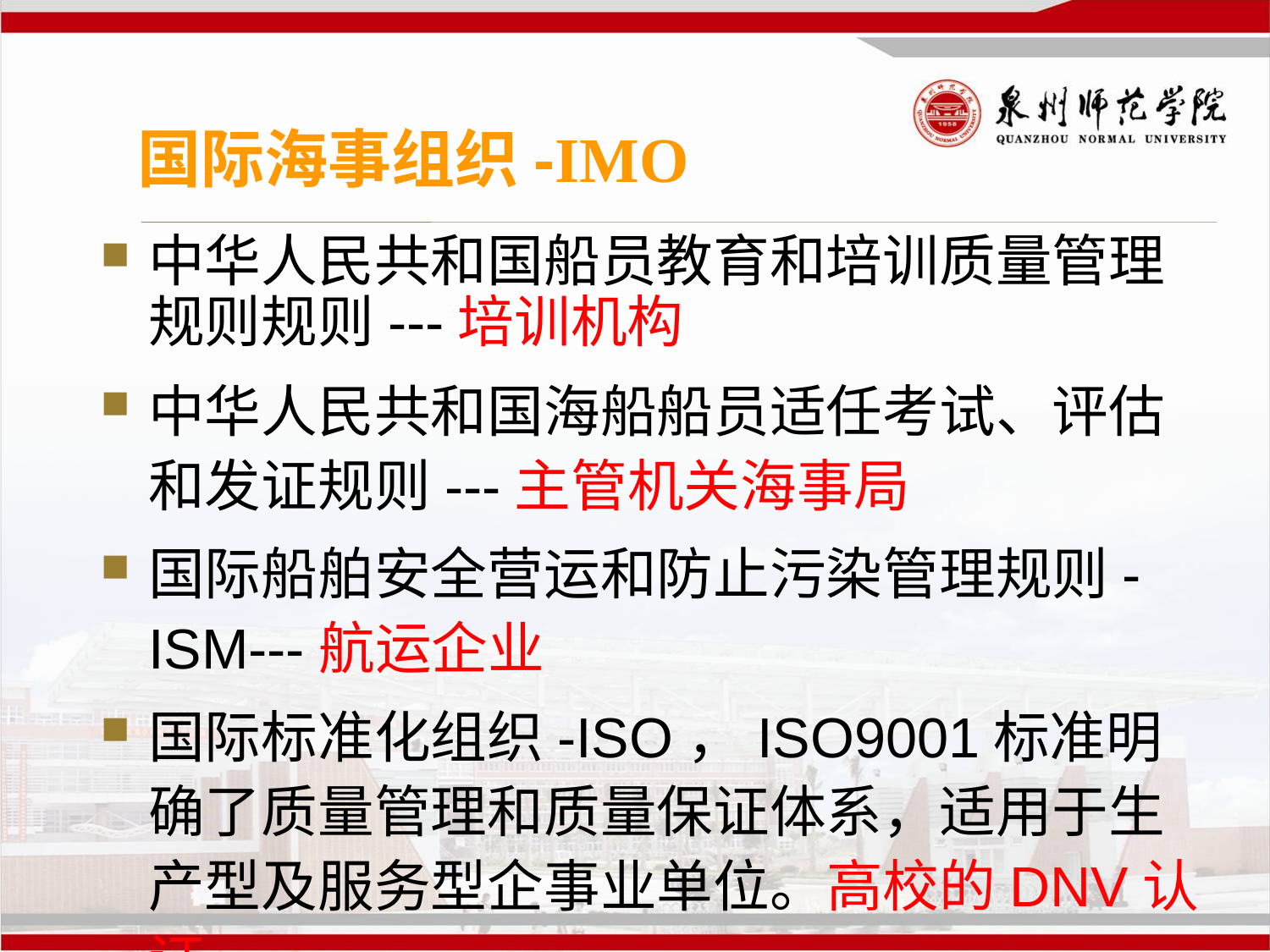

# 国际海事组织-IMO
中华人民共和国船员教育和培训质量管理规则规则---培训机构
中华人民共和国海船船员适任考试、评估和发证规则---主管机关海事局
国际船舶安全营运和防止污染管理规则-ISM---航运企业
国际标准化组织-ISO，ISO9001标准明确了质量管理和质量保证体系，适用于生产型及服务型企事业单位。高校的DNV认证。